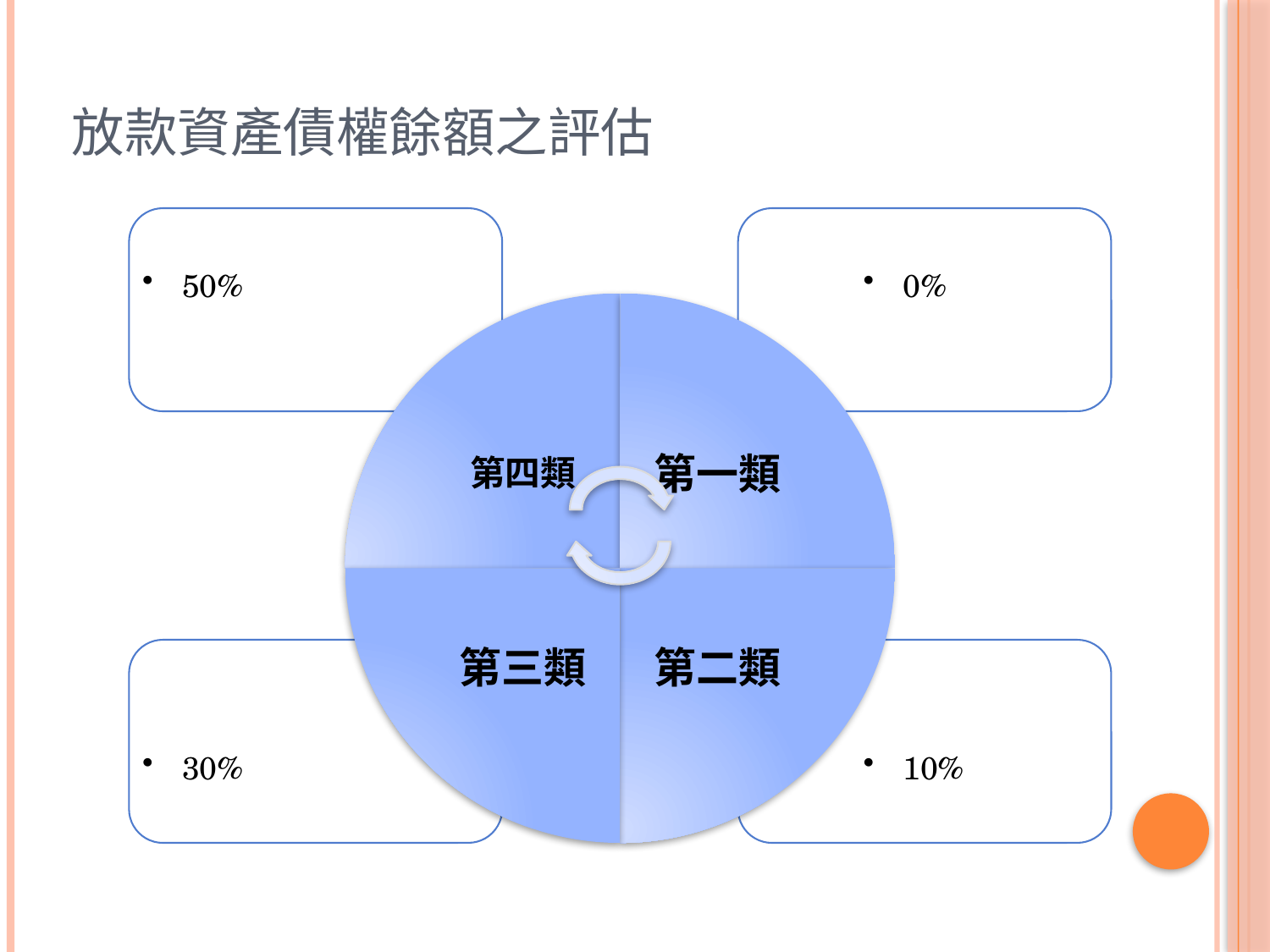

# 放款資產債權餘額之評估
第四類
50%
第一類
0%
第二類
10%
第三類
30%